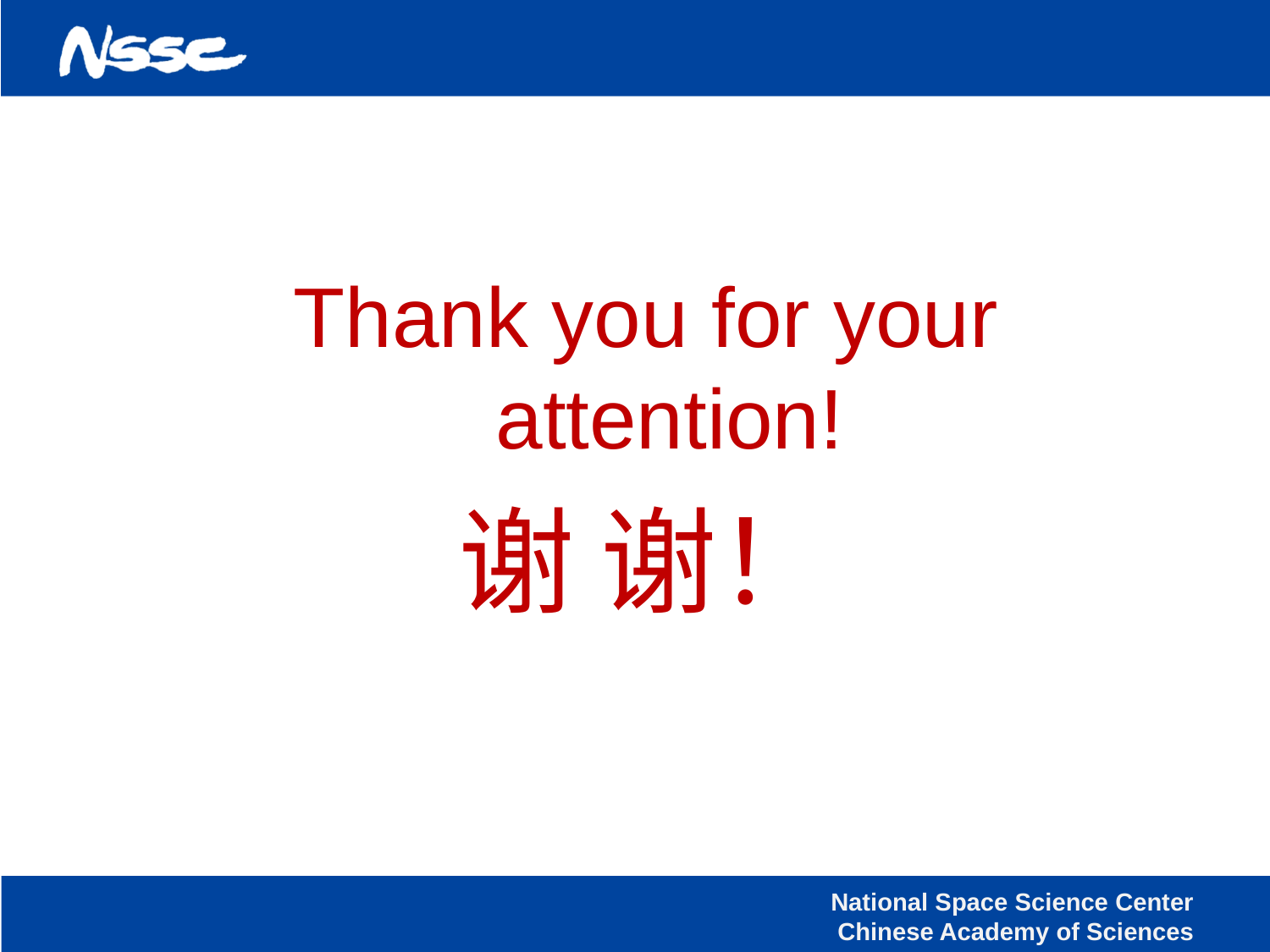

Thank you for your attention!
谢 谢！